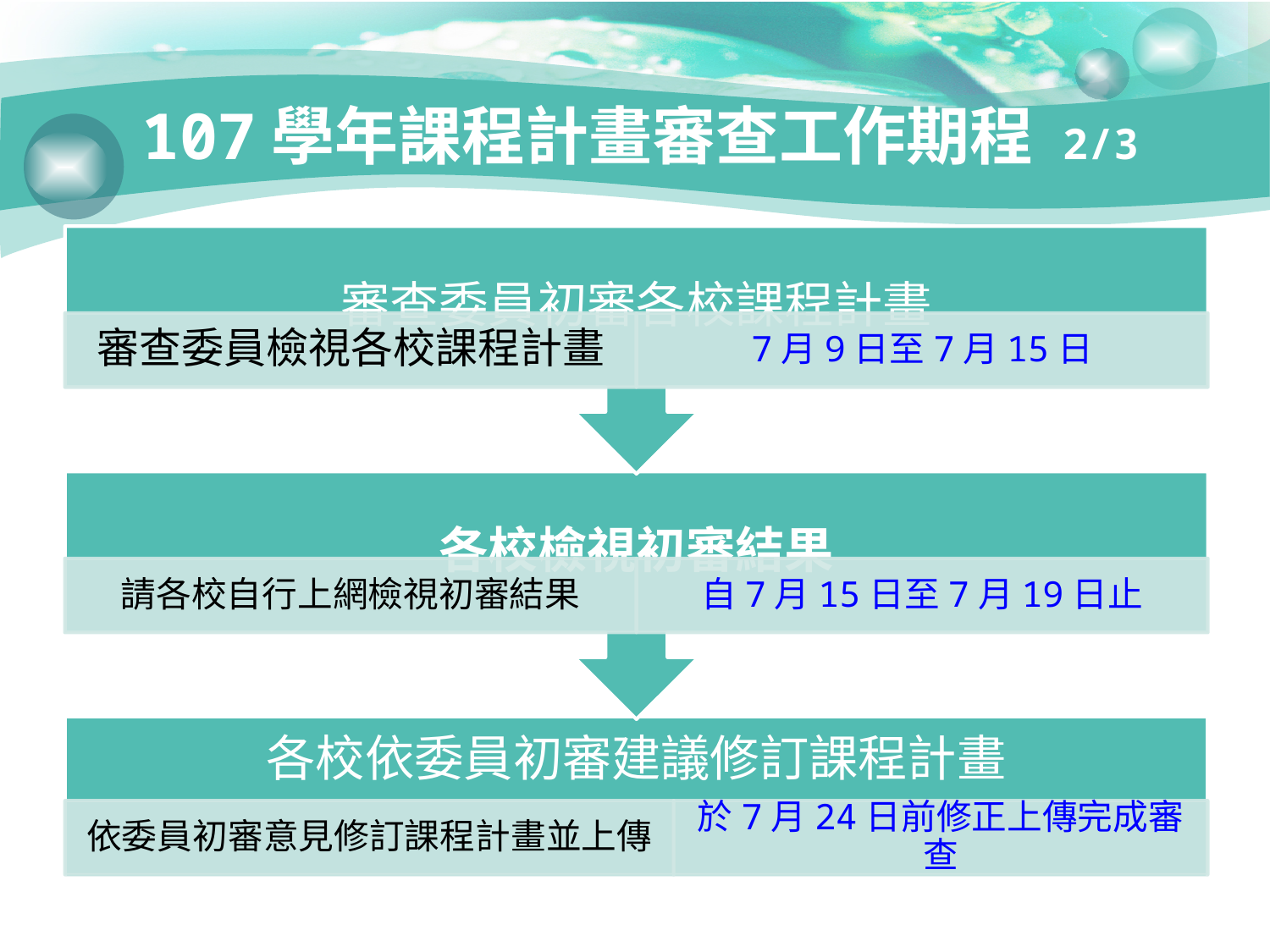

# 107學年課程計畫審查工作期程 2/3
各校依委員初審建議修訂課程計畫
依委員初審意見修訂課程計畫並上傳
於7月24日前修正上傳完成審查
各校檢視初審結果
請各校自行上網檢視初審結果
自7月15日至7月19日止
審查委員初審各校課程計畫
審查委員檢視各校課程計畫
7月9日至7月15日